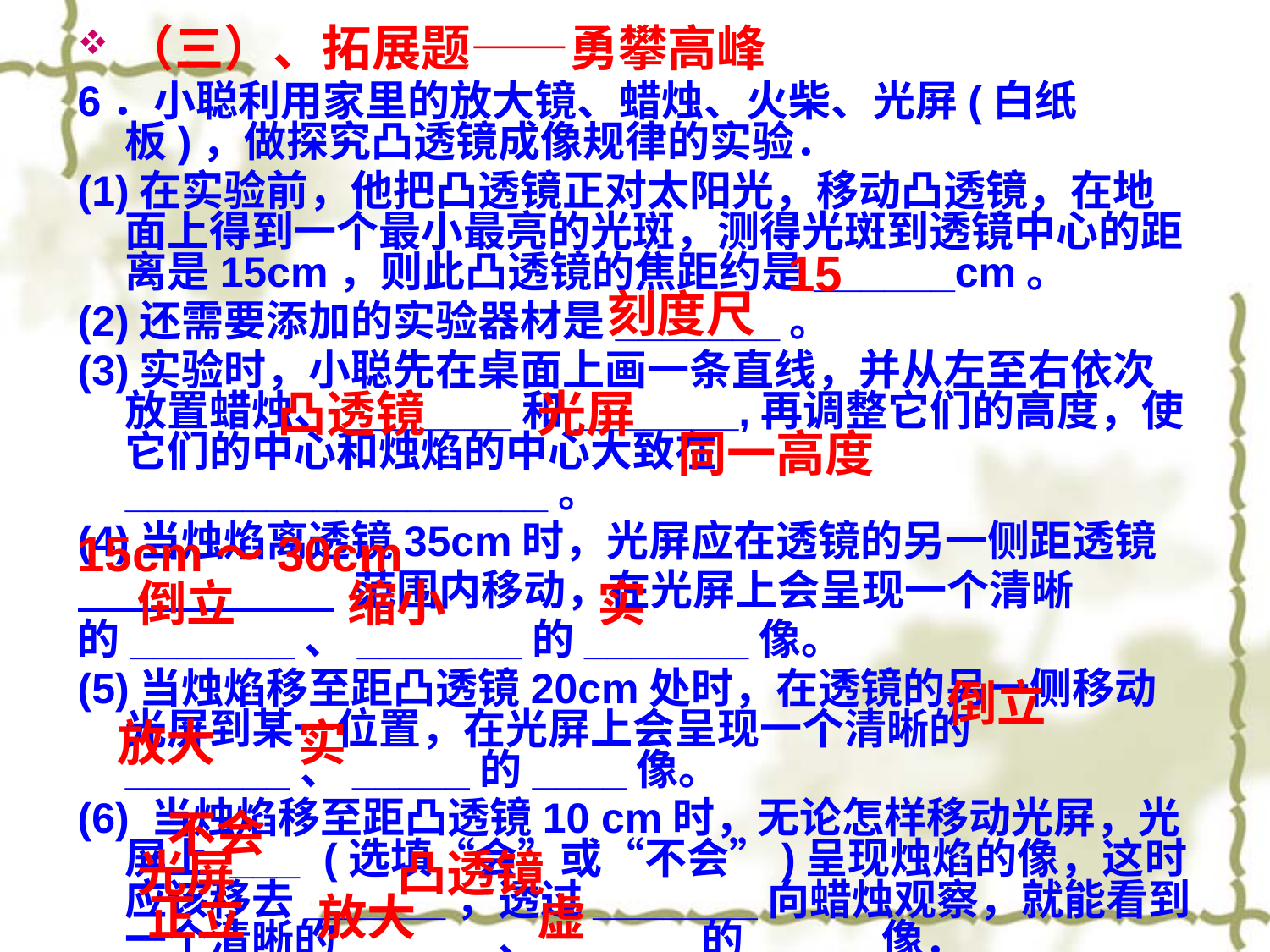

（三）、拓展题——勇攀高峰
6．小聪利用家里的放大镜、蜡烛、火柴、光屏(白纸板)，做探究凸透镜成像规律的实验．
(1)在实验前，他把凸透镜正对太阳光，移动凸透镜，在地面上得到一个最小最亮的光斑，测得光斑到透镜中心的距离是15cm，则此凸透镜的焦距约是______cm。
(2)还需要添加的实验器材是_______。
(3)实验时，小聪先在桌面上画一条直线，并从左至右依次放置蜡烛、_______和_______,再调整它们的高度，使它们的中心和烛焰的中心大致在__________________。
(4)当烛焰离透镜35cm时，光屏应在透镜的另一侧距透镜
                            范围内移动，在光屏上会呈现一个清晰
的_______、_______的_______像。
(5)当烛焰移至距凸透镜20cm处时，在透镜的另一侧移动光屏到某一位置，在光屏上会呈现一个清晰的_______、_____的____像。
(6) 当烛焰移至距凸透镜10 cm时，无论怎样移动光屏，光屏上 ___  (选填“会”或“不会”)呈现烛焰的像，这时应该移去______，透过_______向蜡烛观察，就能看到一个清晰的______、______的_____像．
15
刻度尺
凸透镜
光屏
同一高度
15cm～30cm
倒立
缩小
实
倒立
放大
实
不会
光屏
凸透镜
正立
放大
虚